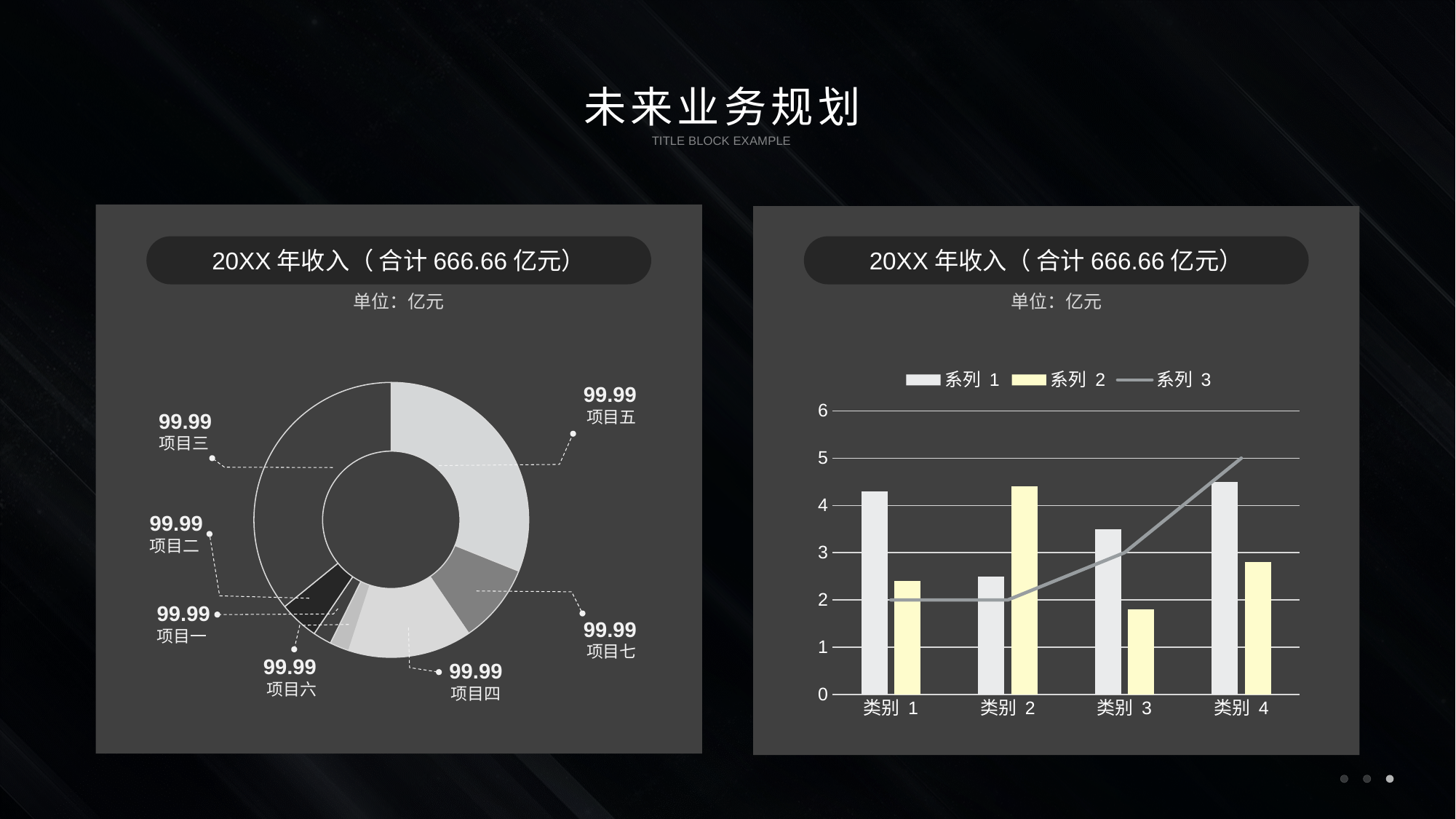

未来业务规划
TITLE BLOCK EXAMPLE

20XX年收入（ 合计666.66亿元）
20XX年收入（ 合计666.66亿元）
单位：亿元
单位：亿元

### Chart

| Category | 系列 1 | 系列 2 | 系列 3 |
|---|---|---|---|
| 类别 1 | 4.3 | 2.4 | 2.0 |
| 类别 2 | 2.5 | 4.4 | 2.0 |
| 类别 3 | 3.5 | 1.8 | 3.0 |
| 类别 4 | 4.5 | 2.8 | 5.0 |

### Chart

| Category | 2020年收入 |
|---|---|
| 项目一 | 824.79 |
| 项目一 | 248.99 |
| 项目一 | 385.99 |
| 项目一 | 60.73 |
| 项目一 | 57.63 |
| 项目一 | 123.47 |
| 项目一 | 951.72 |
99.99
项目五
99.99
项目三

99.99
项目二

99.99
项目一
99.99
项目七

99.99
项目六
99.99
项目四